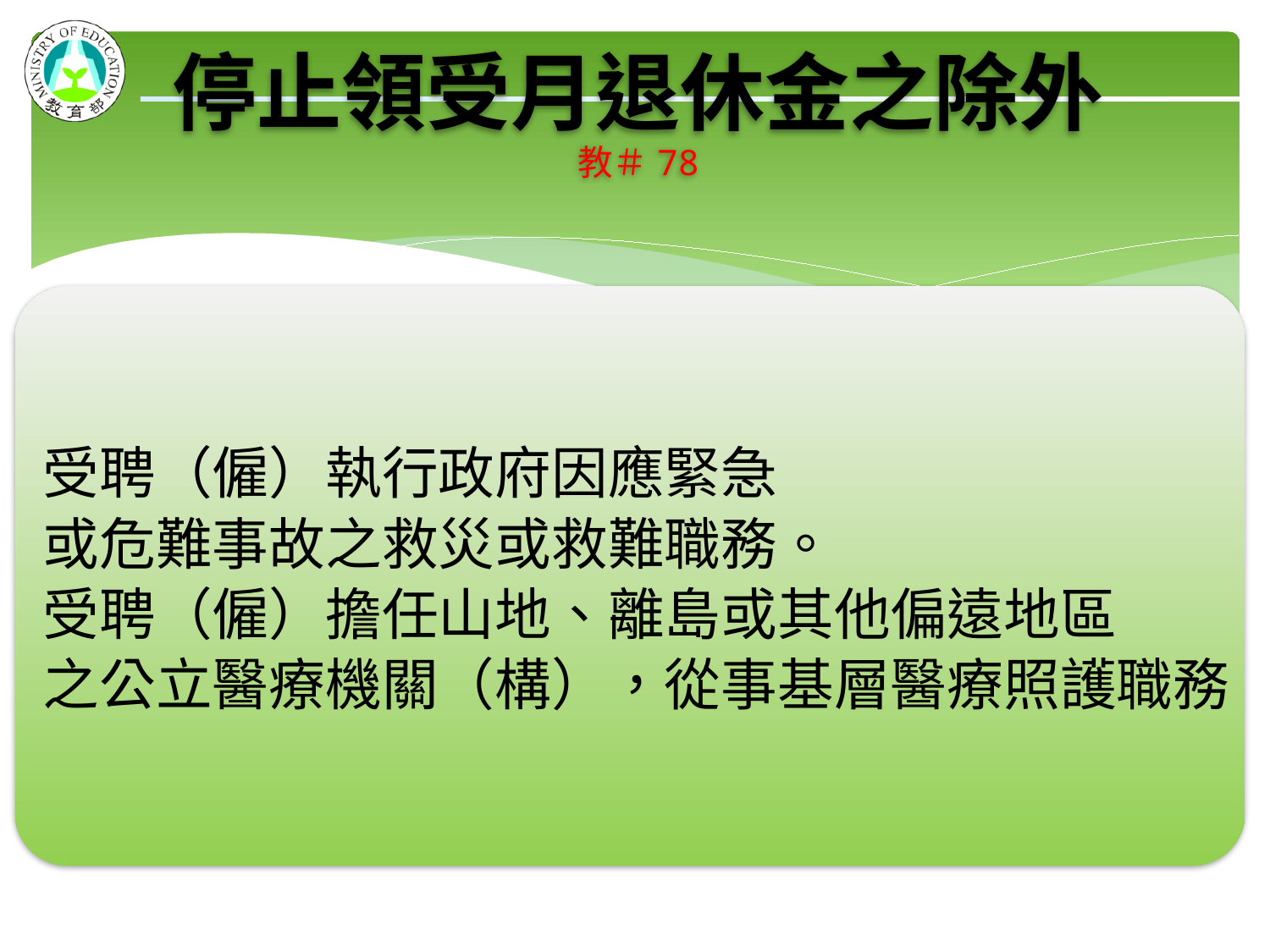

# 停止領受月退休金之除外 教＃78
受聘（僱）執行政府因應緊急
或危難事故之救災或救難職務。
受聘（僱）擔任山地、離島或其他偏遠地區
之公立醫療機關（構），從事基層醫療照護職務